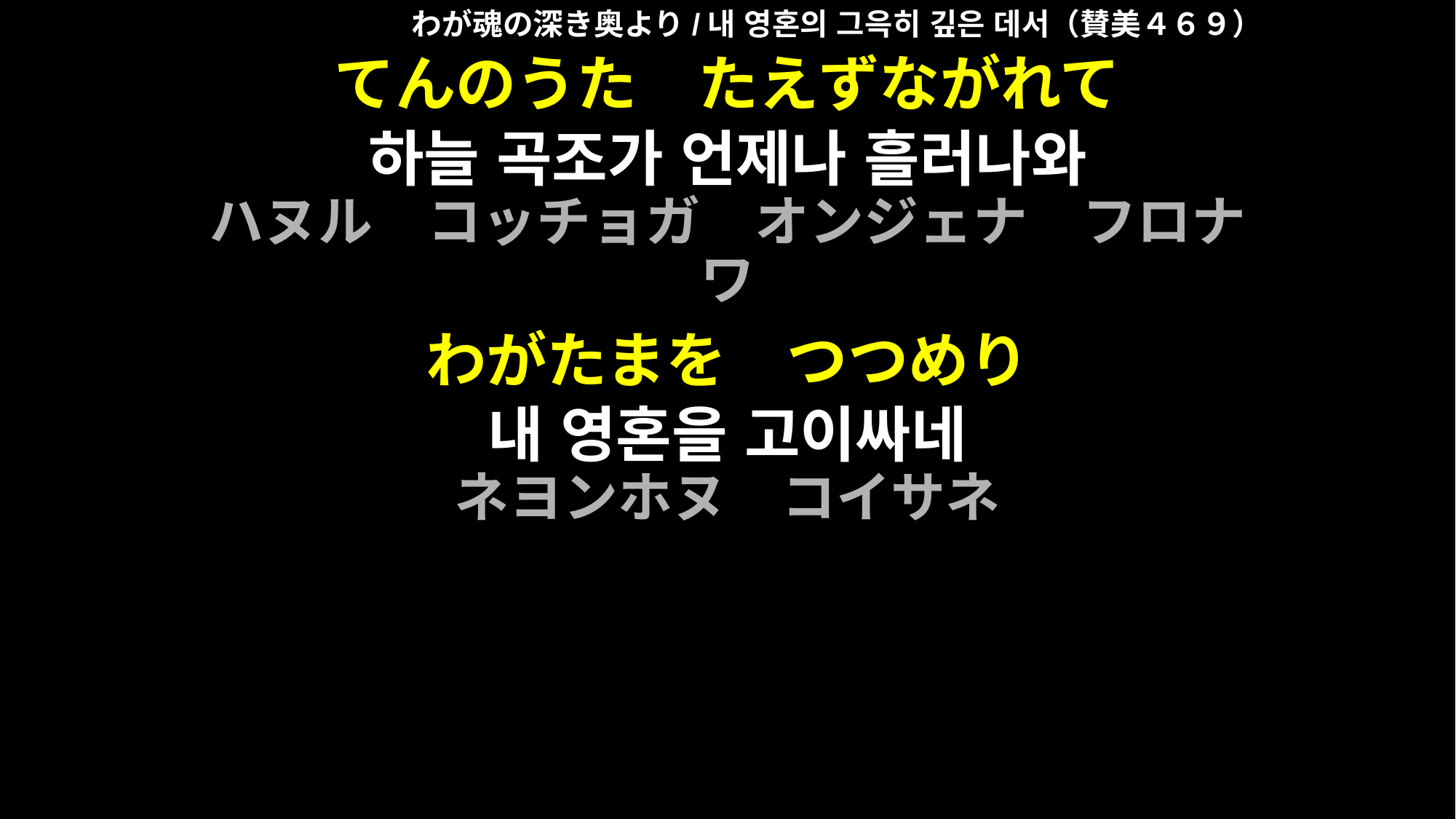

わが魂の深き奥より/내 영혼의 그윽히 깊은 데서（賛美４６９）
てんのうた　たえずながれて
하늘 곡조가 언제나 흘러나와
ハヌル　コッチョガ　オンジェナ　フロナワ
わがたまを　つつめり
내 영혼을 고이싸네
ネヨンホヌ　コイサネ
わが魂の深き奥より/내 영혼의 그윽히 깊은 데서